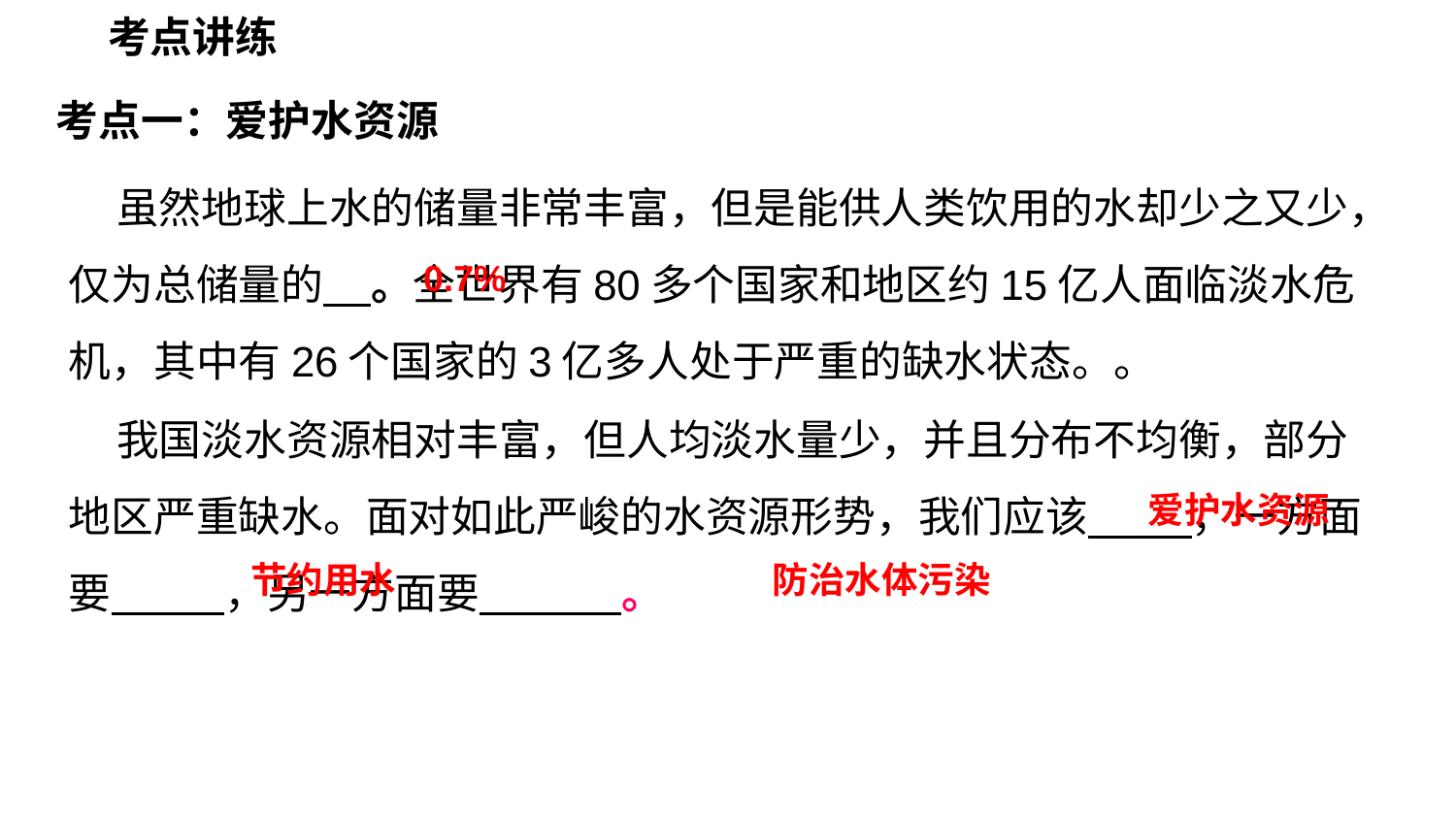

考点讲练
考点一：爱护水资源
    虽然地球上水的储量非常丰富，但是能供人类饮用的水却少之又少，仅为总储量的     。全世界有80多个国家和地区约15亿人面临淡水危机，其中有26个国家的3亿多人处于严重的缺水状态。。
0.7%
    我国淡水资源相对丰富，但人均淡水量少，并且分布不均衡，部分地区严重缺水。面对如此严峻的水资源形势，我们应该           ，一方面要            ，另一方面要               。
爱护水资源
节约用水
防治水体污染